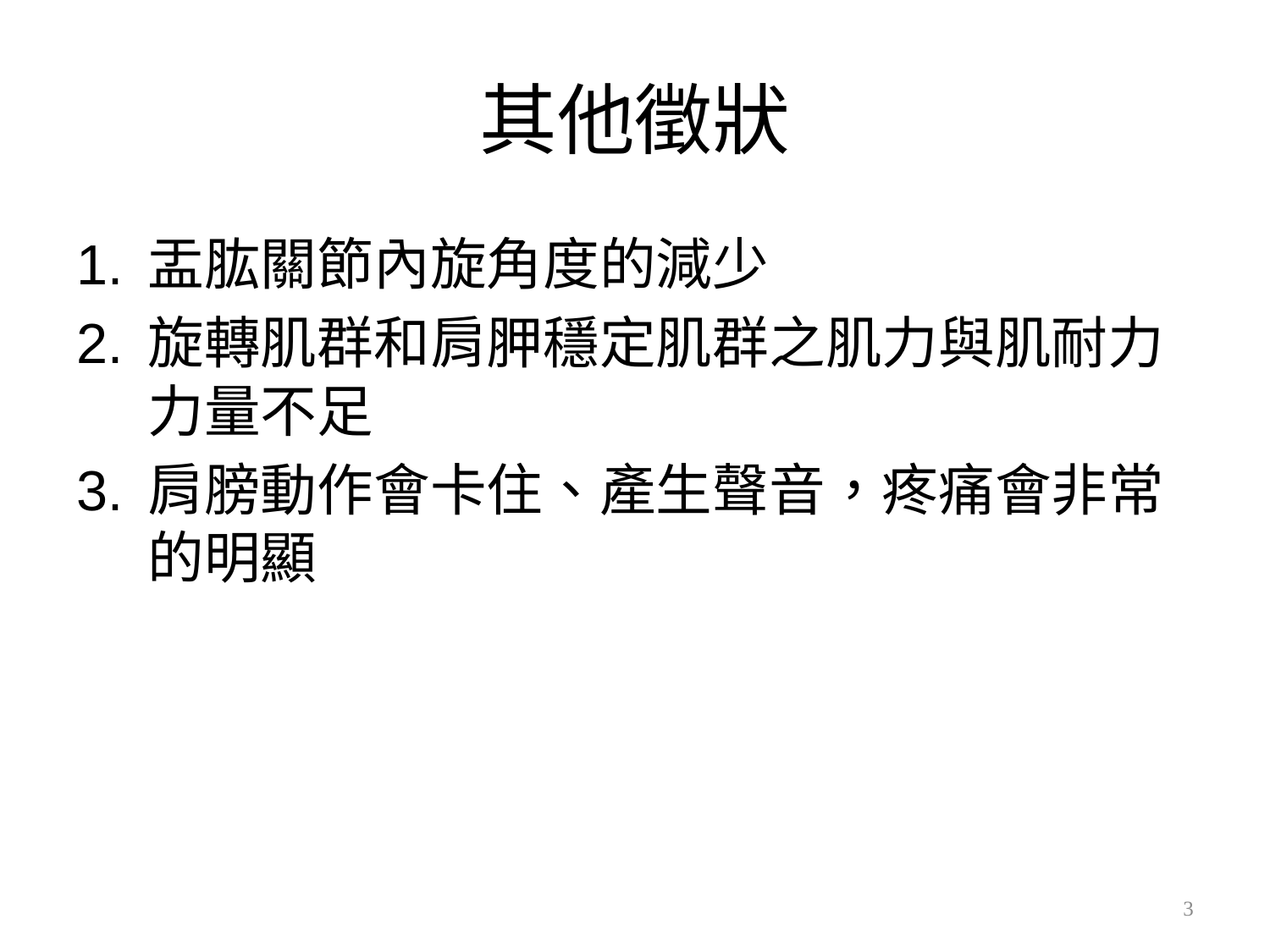

# 其他徵狀
盂肱關節內旋角度的減少
旋轉肌群和肩胛穩定肌群之肌力與肌耐力力量不足
肩膀動作會卡住、產生聲音，疼痛會非常的明顯

3